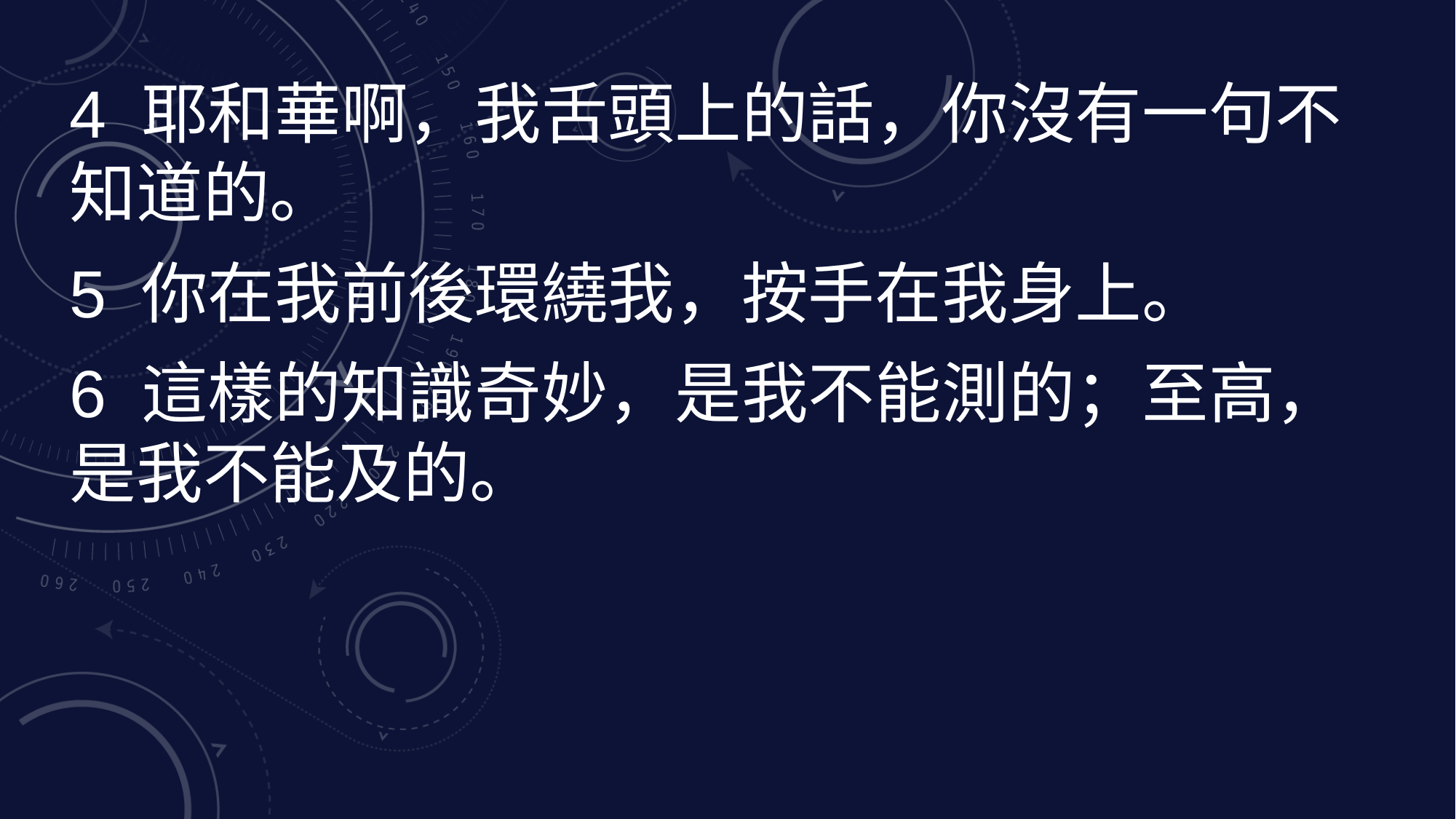

4 耶和華啊，我舌頭上的話，你沒有一句不知道的。

5 你在我前後環繞我，按手在我身上。

6 這樣的知識奇妙，是我不能測的；至高，是我不能及的。